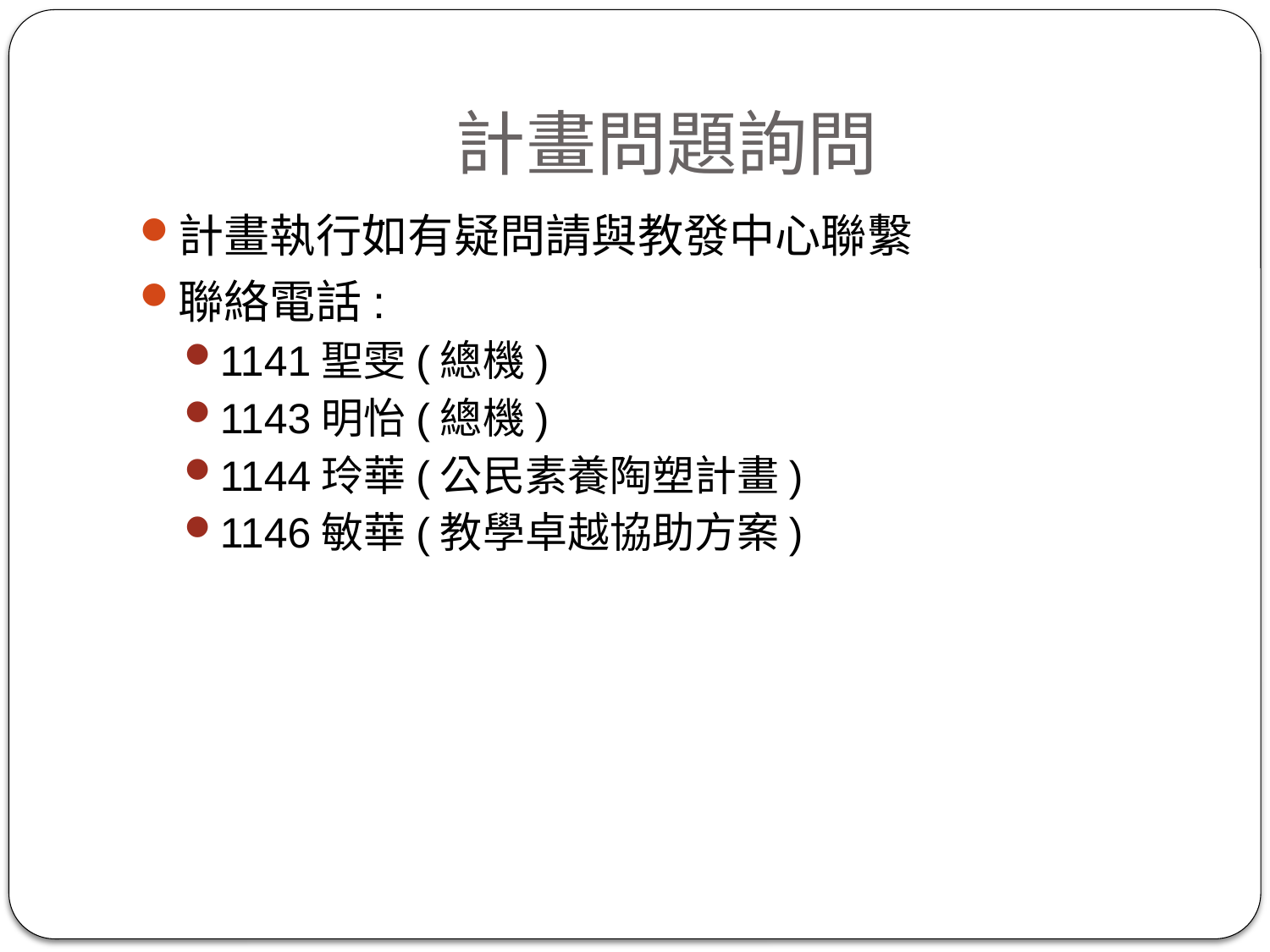

# 計畫問題詢問
計畫執行如有疑問請與教發中心聯繫
聯絡電話:
1141聖雯(總機)
1143明怡(總機)
1144玲華(公民素養陶塑計畫)
1146敏華(教學卓越協助方案)